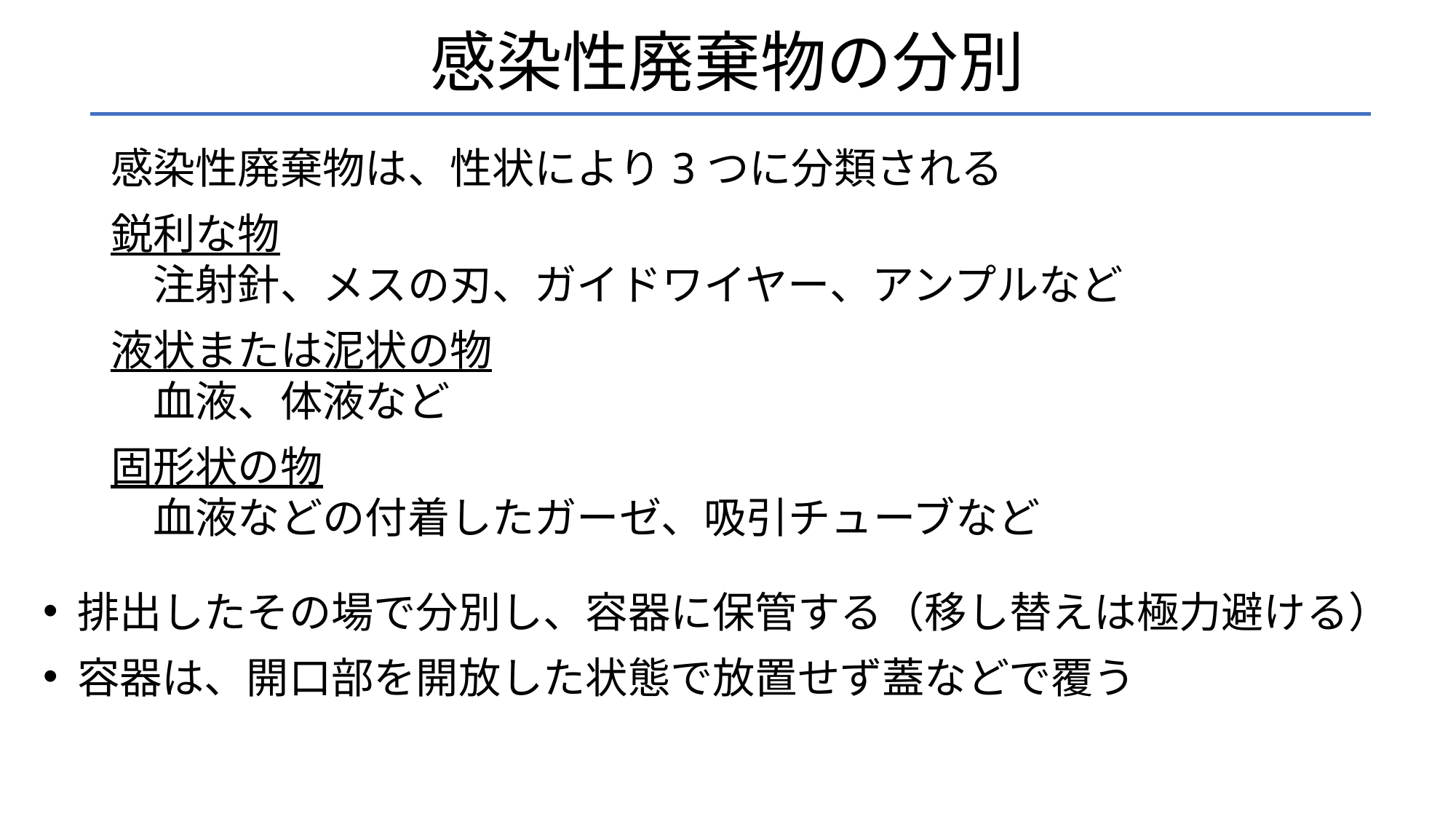

# 感染性廃棄物の分別
感染性廃棄物は、性状により3つに分類される

鋭利な物
　注射針、メスの刃、ガイドワイヤー、アンプルなど

液状または泥状の物
　血液、体液など

固形状の物
　血液などの付着したガーゼ、吸引チューブなど
排出したその場で分別し、容器に保管する（移し替えは極力避ける）

容器は、開口部を開放した状態で放置せず蓋などで覆う